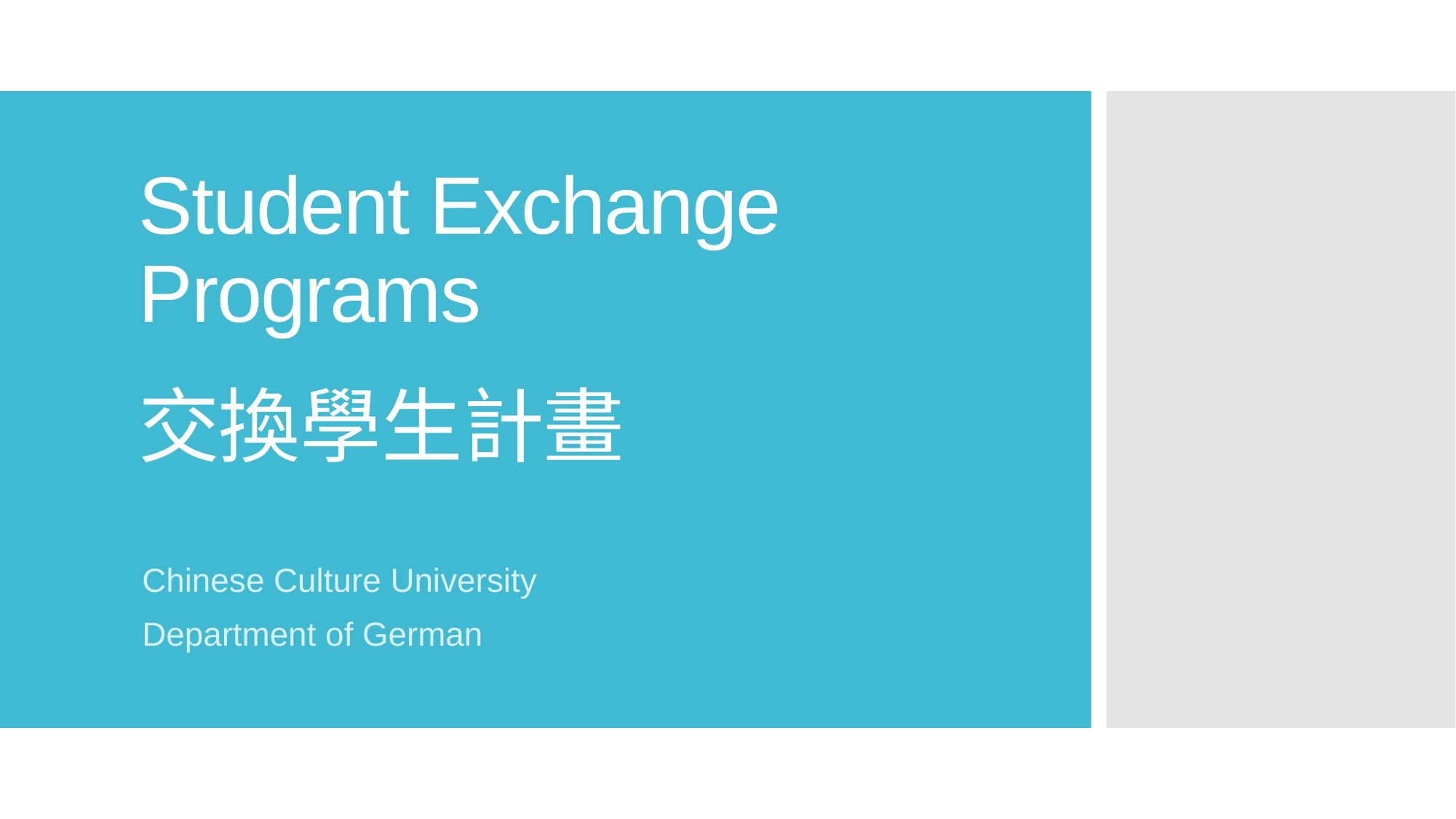

# Student Exchange Programs 交換學生計畫
Chinese Culture University
Department of German